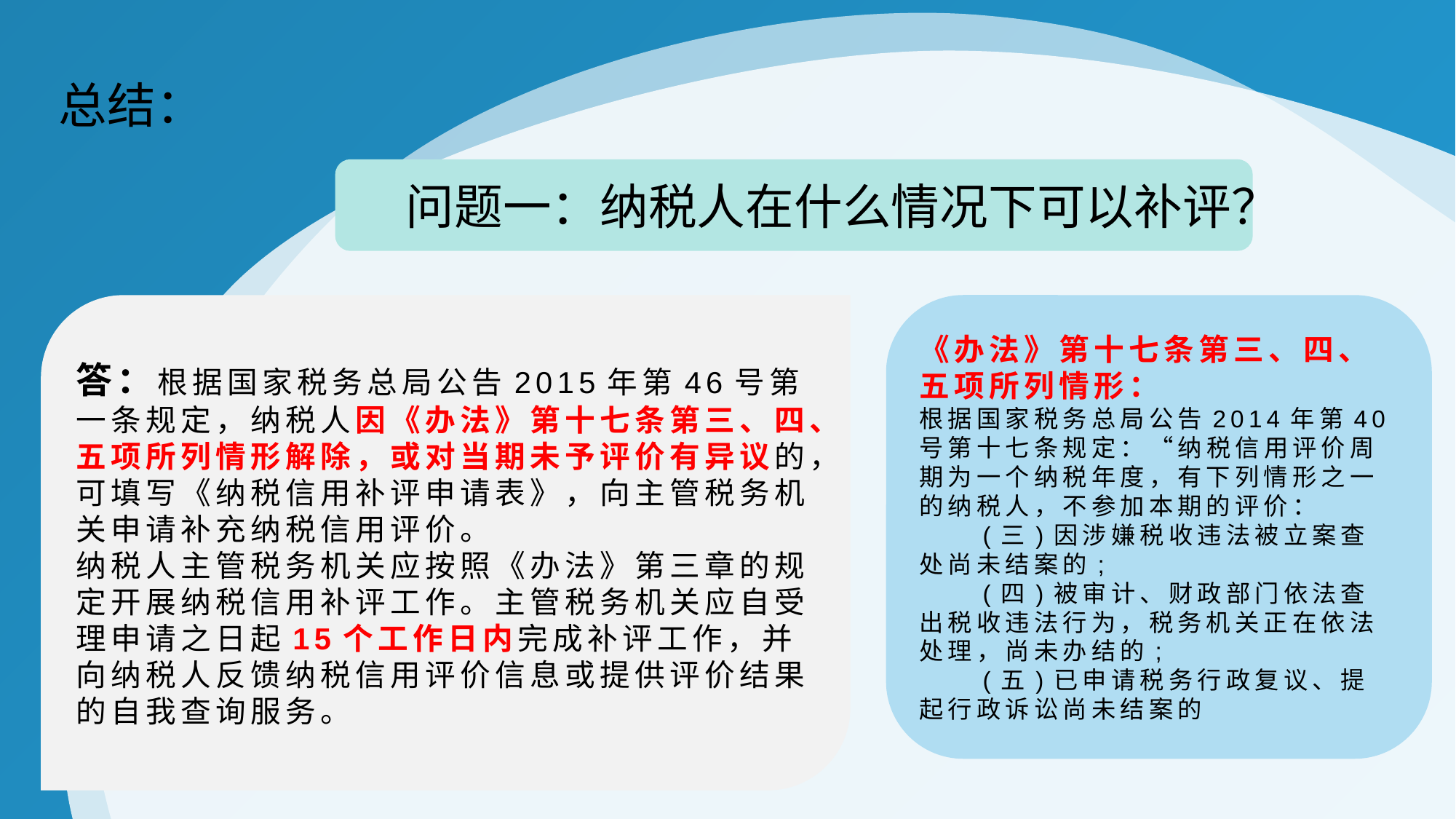

总结：
    问题一：纳税人在什么情况下可以补评？
答：根据国家税务总局公告2015年第46号第一条规定，纳税人因《办法》第十七条第三、四、五项所列情形解除，或对当期未予评价有异议的，可填写《纳税信用补评申请表》，向主管税务机关申请补充纳税信用评价。
纳税人主管税务机关应按照《办法》第三章的规定开展纳税信用补评工作。主管税务机关应自受理申请之日起15个工作日内完成补评工作，并向纳税人反馈纳税信用评价信息或提供评价结果的自我查询服务。
《办法》第十七条第三、四、五项所列情形：
根据国家税务总局公告2014年第40号第十七条规定：“纳税信用评价周期为一个纳税年度，有下列情形之一的纳税人，不参加本期的评价：
　　(三)因涉嫌税收违法被立案查处尚未结案的;
　　(四)被审计、财政部门依法查出税收违法行为，税务机关正在依法处理，尚未办结的;
　　(五)已申请税务行政复议、提起行政诉讼尚未结案的

。